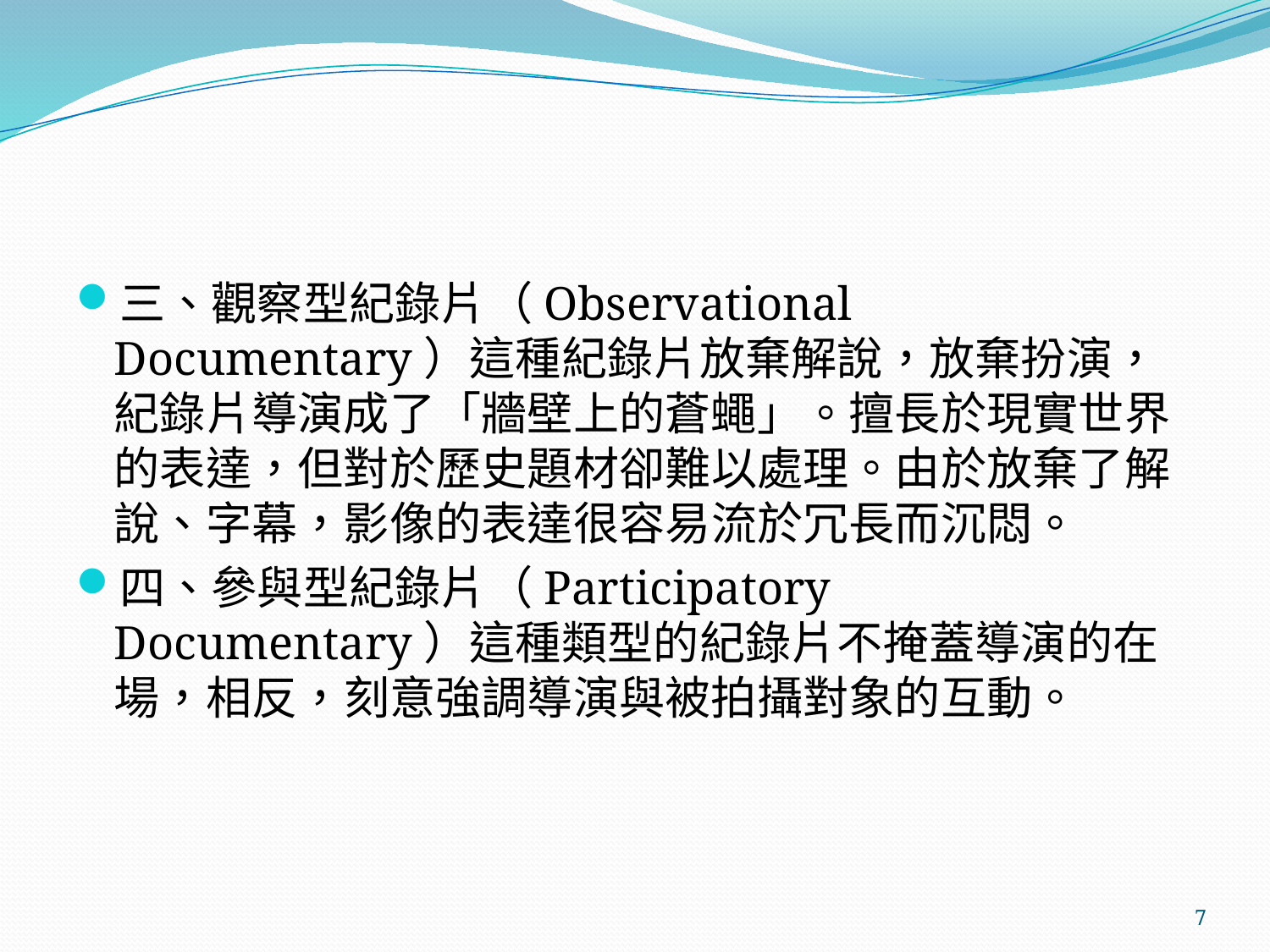

#
三、觀察型紀錄片（Observational Documentary）這種紀錄片放棄解說，放棄扮演，紀錄片導演成了「牆壁上的蒼蠅」。擅長於現實世界的表達，但對於歷史題材卻難以處理。由於放棄了解說、字幕，影像的表達很容易流於冗長而沉悶。
四、參與型紀錄片（Participatory Documentary）這種類型的紀錄片不掩蓋導演的在場，相反，刻意強調導演與被拍攝對象的互動。
7